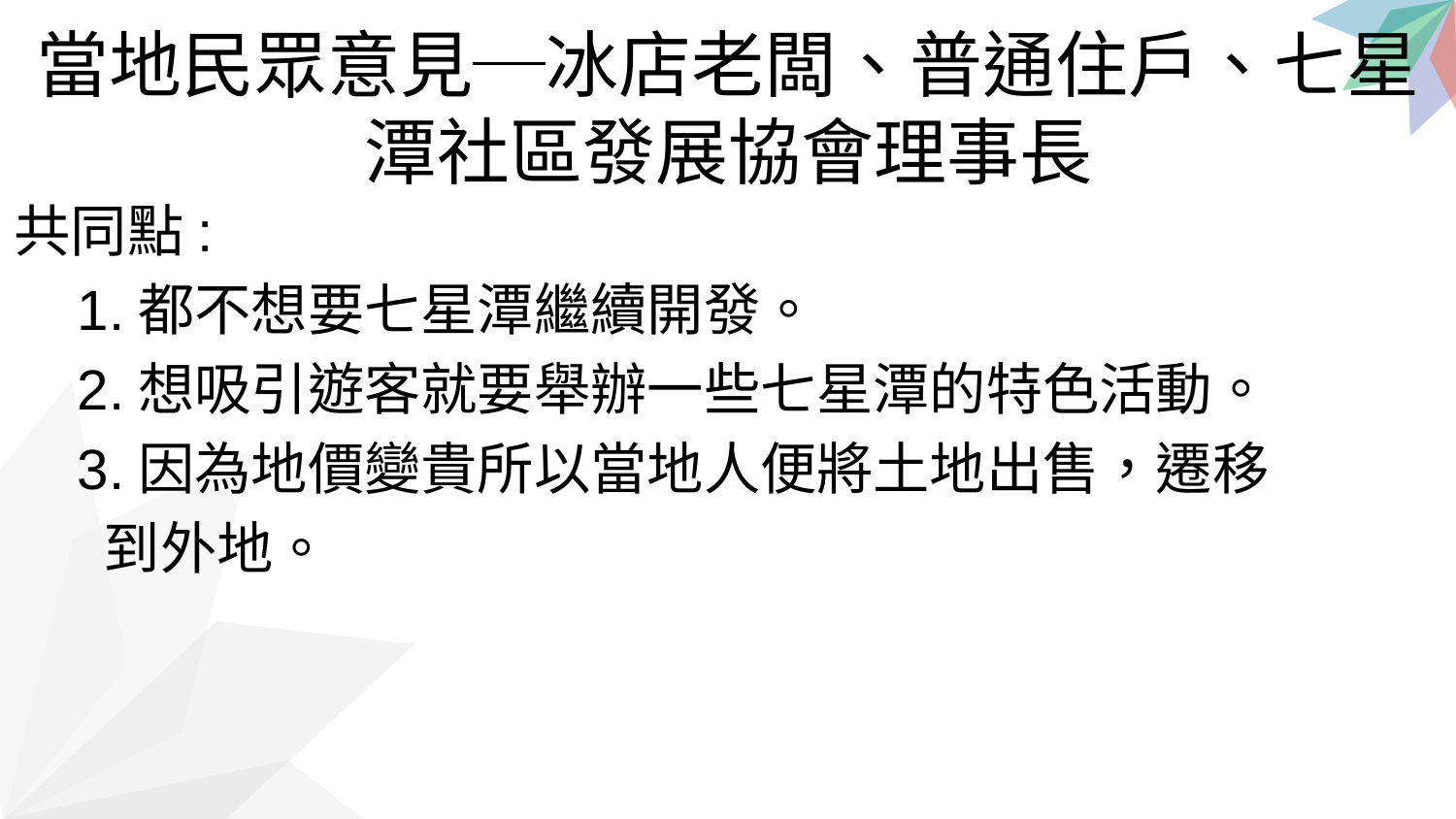

當地民眾意見─冰店老闆、普通住戶、七星潭社區發展協會理事長

共同點:
    1.都不想要七星潭繼續開發。
    2.想吸引遊客就要舉辦一些七星潭的特色活動。
    3.因為地價變貴所以當地人便將土地出售，遷移
      到外地。